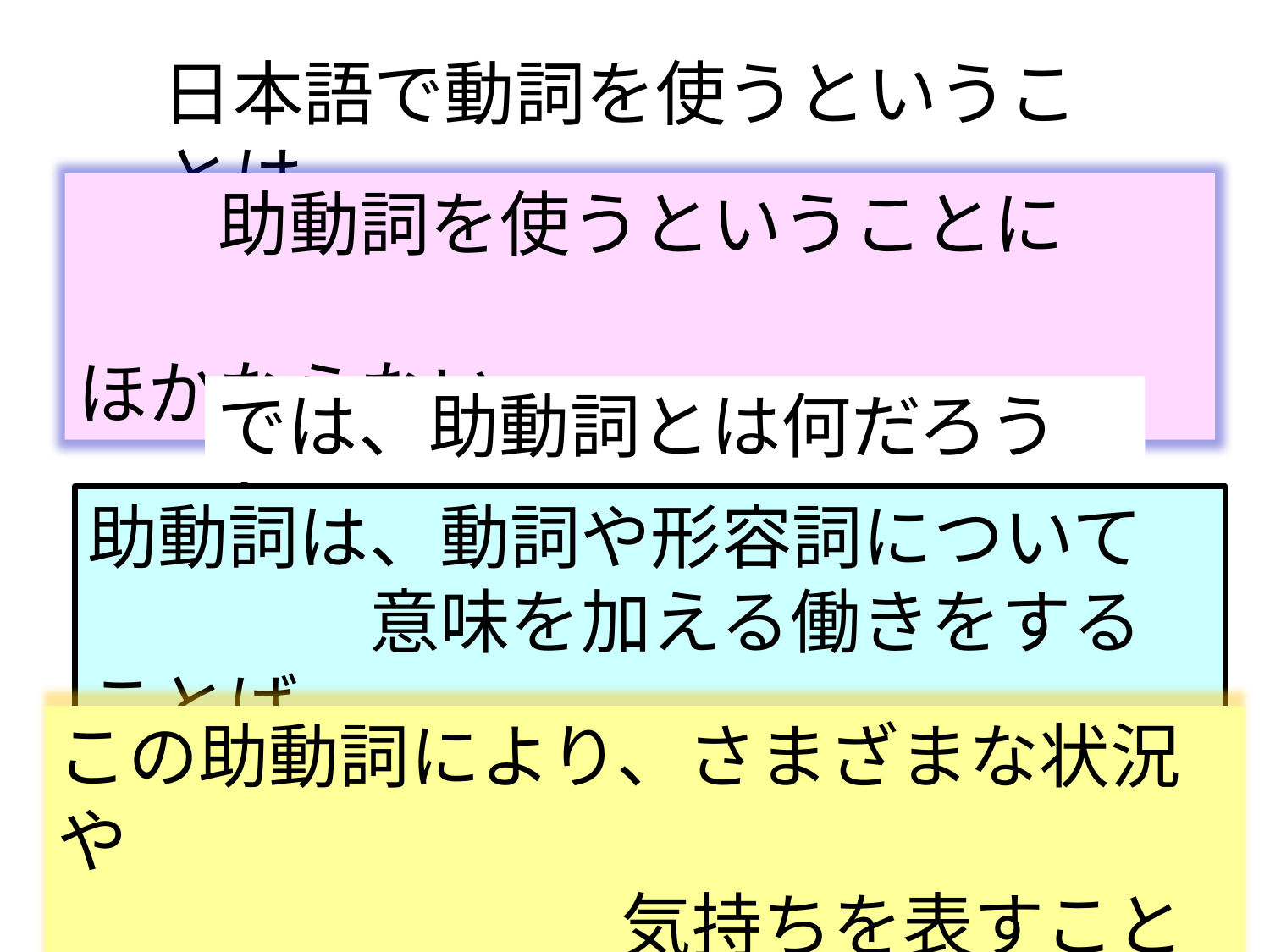

日本語で動詞を使うということは
　　助動詞を使うということに
　　　　　　　　　　　　　　　ほかならない
では、助動詞とは何だろうか？
助動詞は、動詞や形容詞について
　　　　意味を加える働きをすることば
この助動詞により、さまざまな状況や
　　　　　　　　気持ちを表すことができる